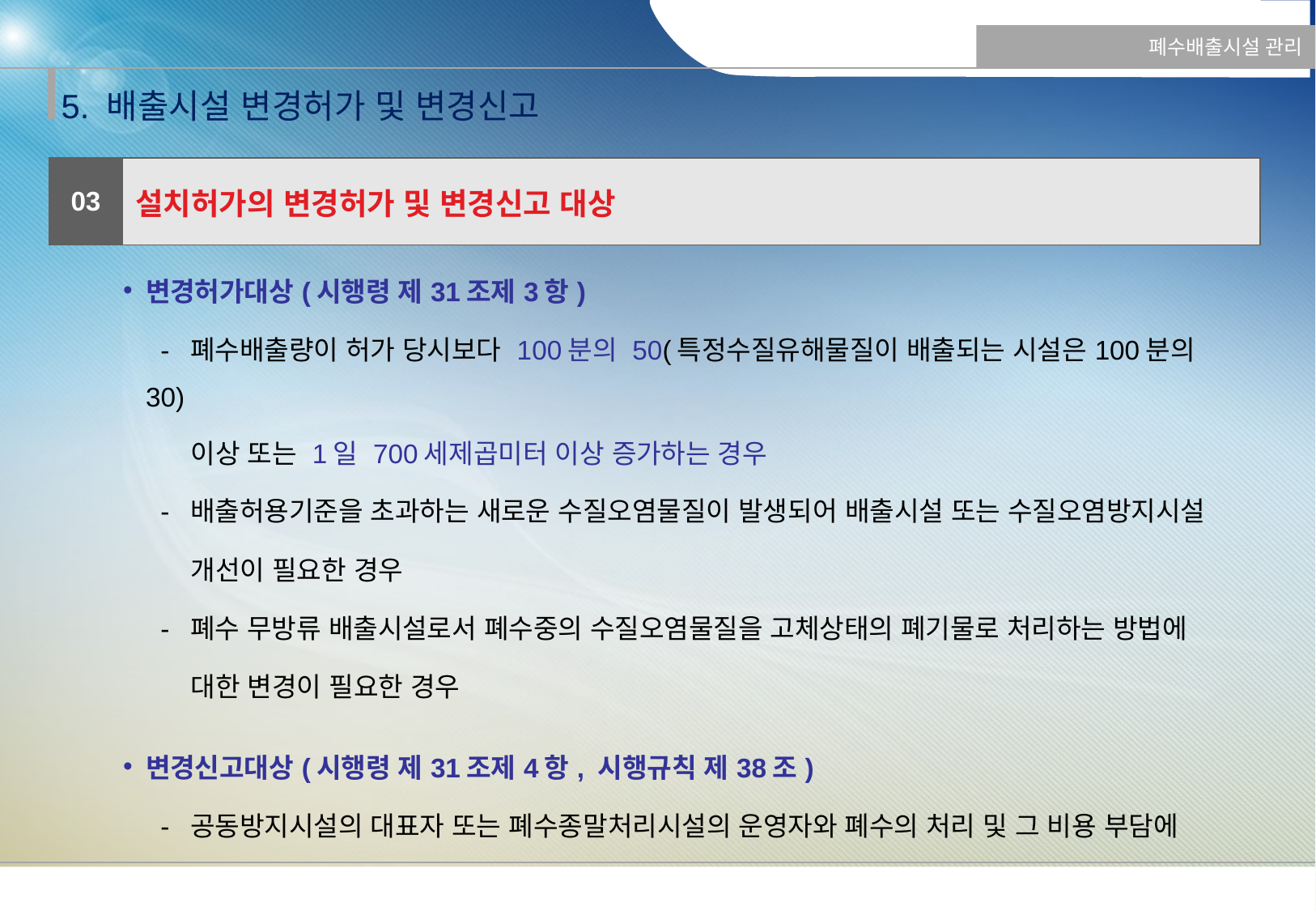

폐수배출시설 관리
5. 배출시설 변경허가 및 변경신고
| 03 | 설치허가의 변경허가 및 변경신고 대상 |
| --- | --- |
| 변경허가대상(시행령 제31조제3항) - 폐수배출량이 허가 당시보다 100분의 50(특정수질유해물질이 배출되는 시설은100분의 30) 이상 또는 1일 700세제곱미터 이상 증가하는 경우 - 배출허용기준을 초과하는 새로운 수질오염물질이 발생되어 배출시설 또는 수질오염방지시설 개선이 필요한 경우 - 폐수 무방류 배출시설로서 폐수중의 수질오염물질을 고체상태의 폐기물로 처리하는 방법에 대한 변경이 필요한 경우 변경신고대상(시행령 제31조제4항, 시행규칙 제38조) - 공동방지시설의 대표자 또는 폐수종말처리시설의 운영자와 폐수의 처리 및 그 비용 부담에 관한 협의를 한 경우 - 폐수처리능력 또는 처리용량을 초과하지 아니하고 배출시설을 변경한 경우 - 시행규칙의 변경신고 대상 경우(설치신고의 변경신고 대상 중 변경허가와 중복되는 경우 제외) |  |